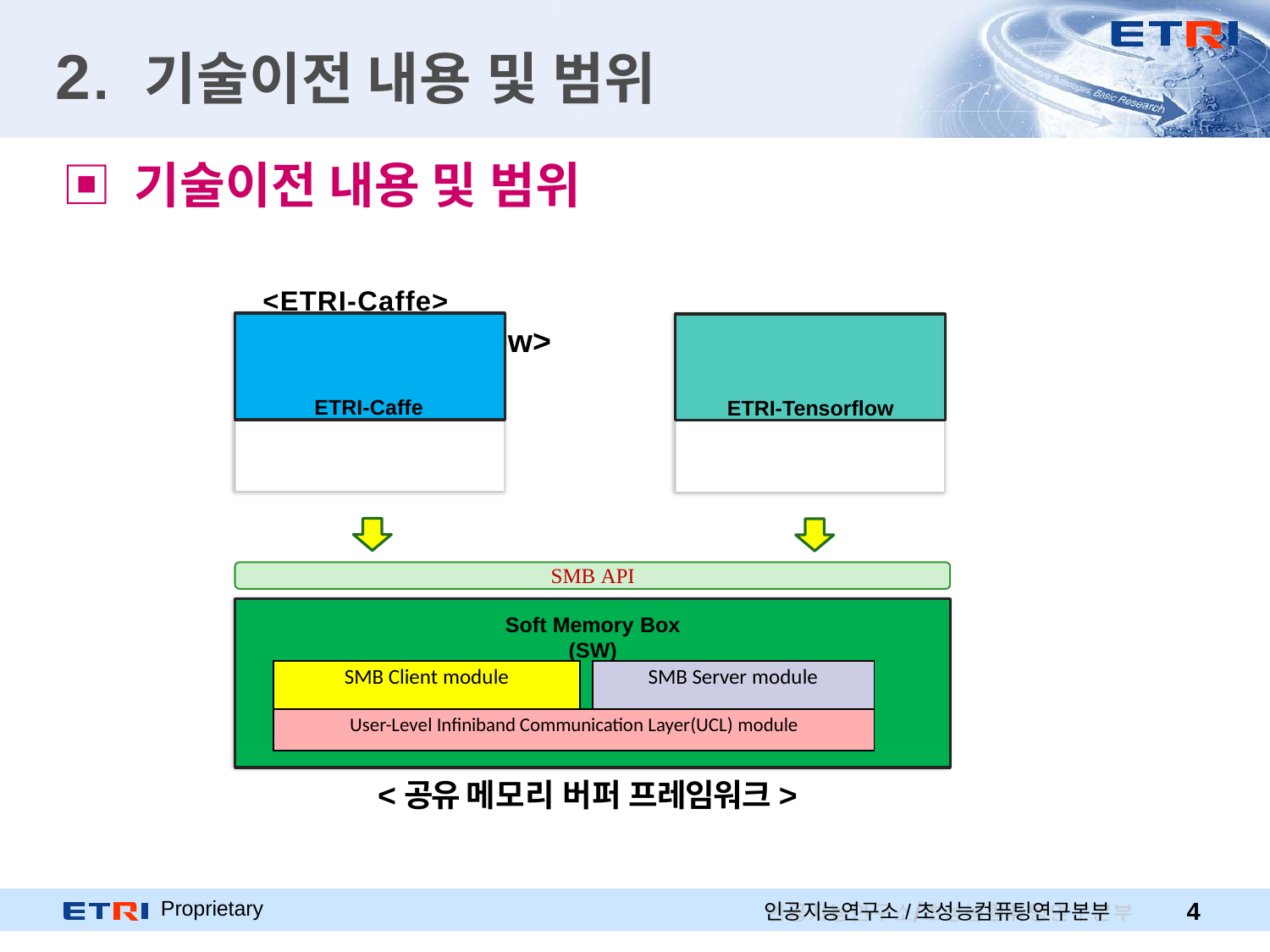

# 2. 기술이전 내용 및 범위
▣ 기술이전 내용 및 범위

<ETRI-Caffe>	<ETRI-Tensorflow>

ETRI-Caffe

ETRI-Tensorflow

SMB API

Soft Memory Box (SW)

| SMB Client module |  | SMB Server module |
| --- | --- | --- |
| User-Level Infiniband Communication Layer(UCL) module |  |  |
<공유 메모리 버퍼 프레임워크>

Proprietary
4
인공지능연구소/초성능컴퓨팅연구본부